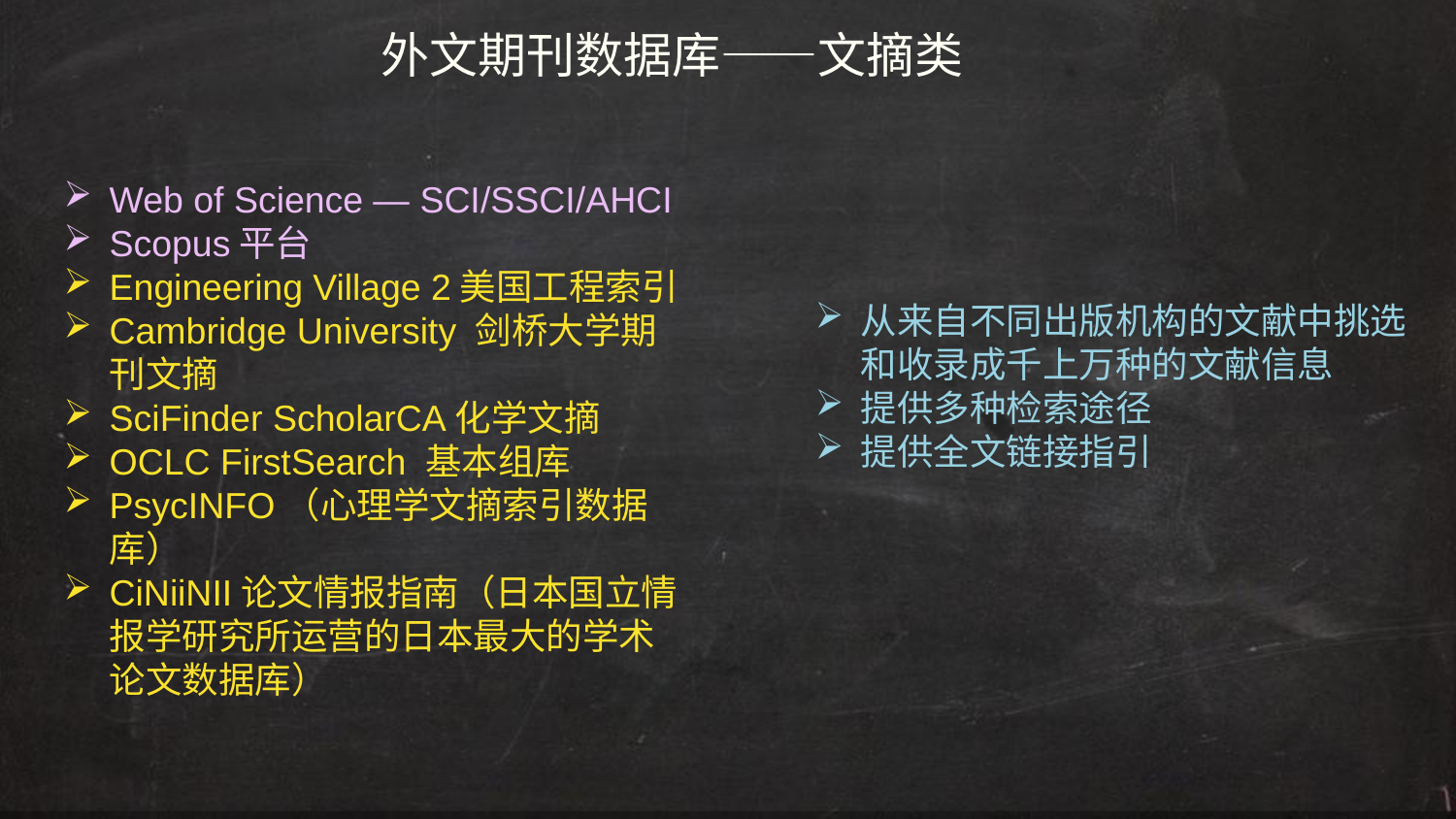

外文期刊数据库——文摘类
Web of Science — SCI/SSCI/AHCI
Scopus平台
Engineering Village 2美国工程索引
Cambridge University 剑桥大学期刊文摘
SciFinder ScholarCA化学文摘
OCLC FirstSearch 基本组库
PsycINFO（心理学文摘索引数据库）
CiNiiNII论文情报指南（日本国立情报学研究所运营的日本最大的学术论文数据库）

从来自不同出版机构的文献中挑选和收录成千上万种的文献信息
提供多种检索途径
提供全文链接指引